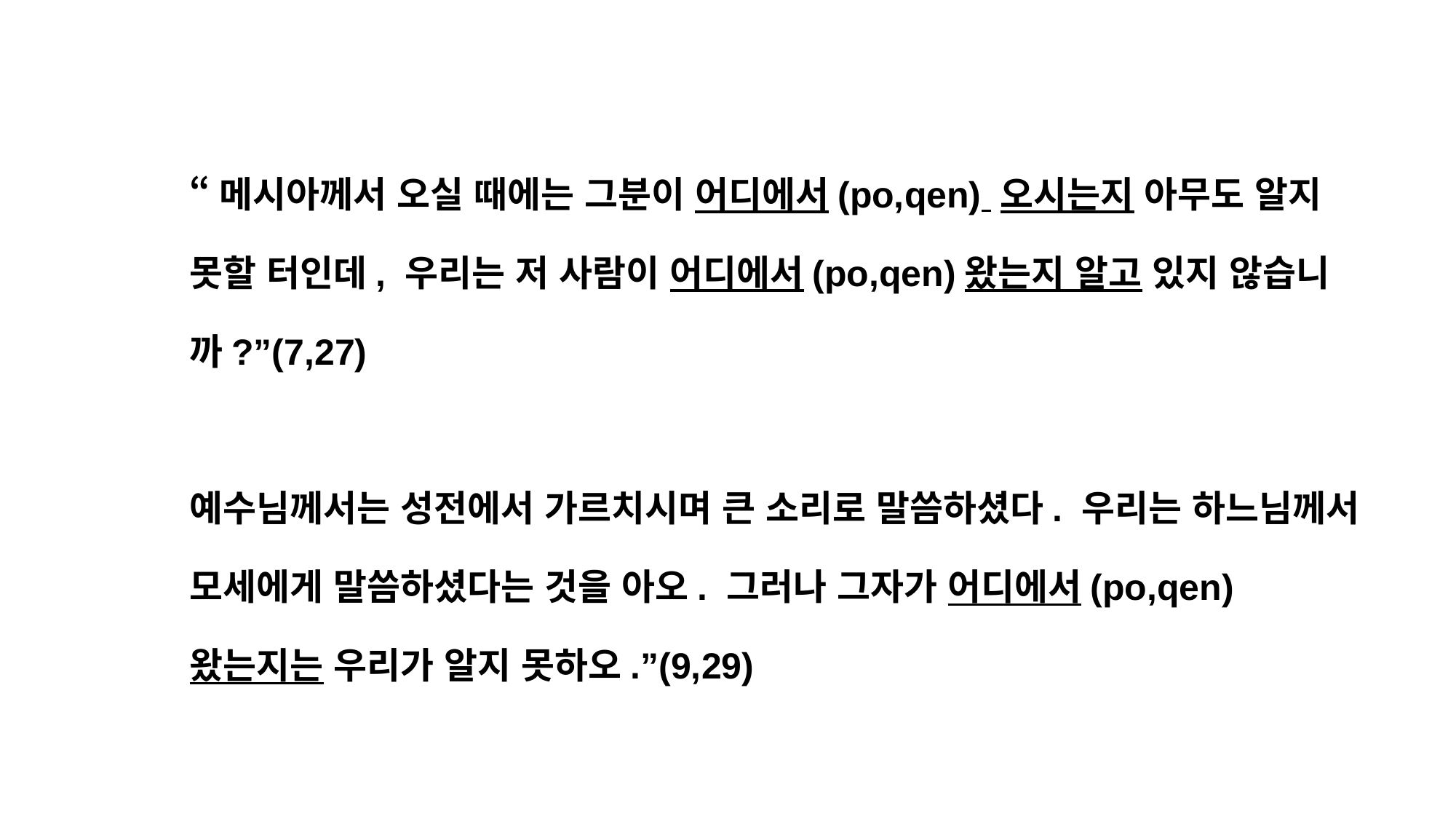

“메시아께서 오실 때에는 그분이 어디에서(po,qen) 오시는지 아무도 알지 못할 터인데, 우리는 저 사람이 어디에서(po,qen)왔는지 알고 있지 않습니까?”(7,27)

예수님께서는 성전에서 가르치시며 큰 소리로 말씀하셨다. 우리는 하느님께서 모세에게 말씀하셨다는 것을 아오. 그러나 그자가 어디에서(po,qen) 왔는지는 우리가 알지 못하오.”(9,29)